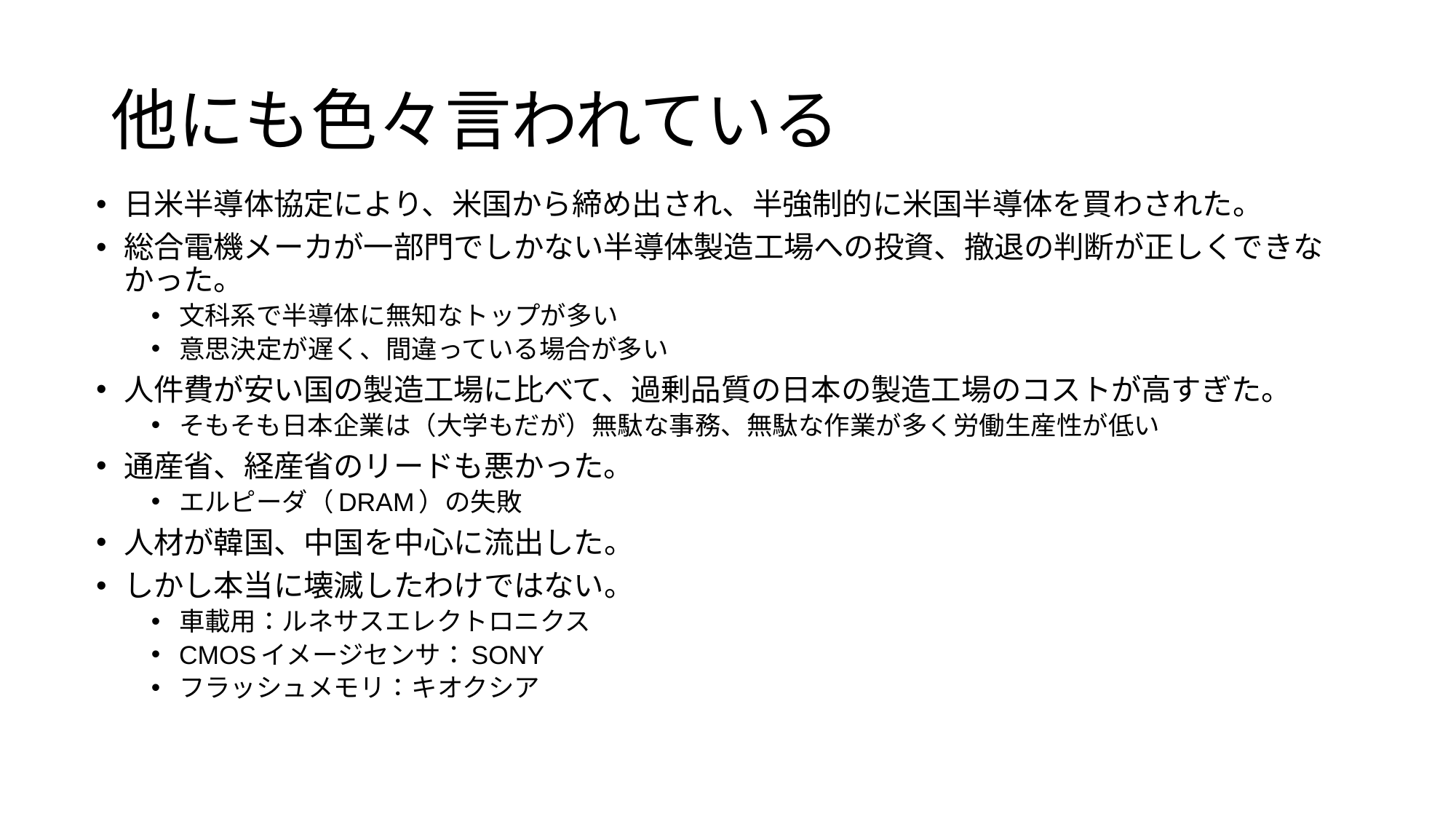

# 他にも色々言われている
日米半導体協定により、米国から締め出され、半強制的に米国半導体を買わされた。
総合電機メーカが一部門でしかない半導体製造工場への投資、撤退の判断が正しくできなかった。
文科系で半導体に無知なトップが多い
意思決定が遅く、間違っている場合が多い
人件費が安い国の製造工場に比べて、過剰品質の日本の製造工場のコストが高すぎた。
そもそも日本企業は（大学もだが）無駄な事務、無駄な作業が多く労働生産性が低い
通産省、経産省のリードも悪かった。
エルピーダ（DRAM）の失敗
人材が韓国、中国を中心に流出した。
しかし本当に壊滅したわけではない。
車載用：ルネサスエレクトロニクス
CMOSイメージセンサ：SONY
フラッシュメモリ：キオクシア